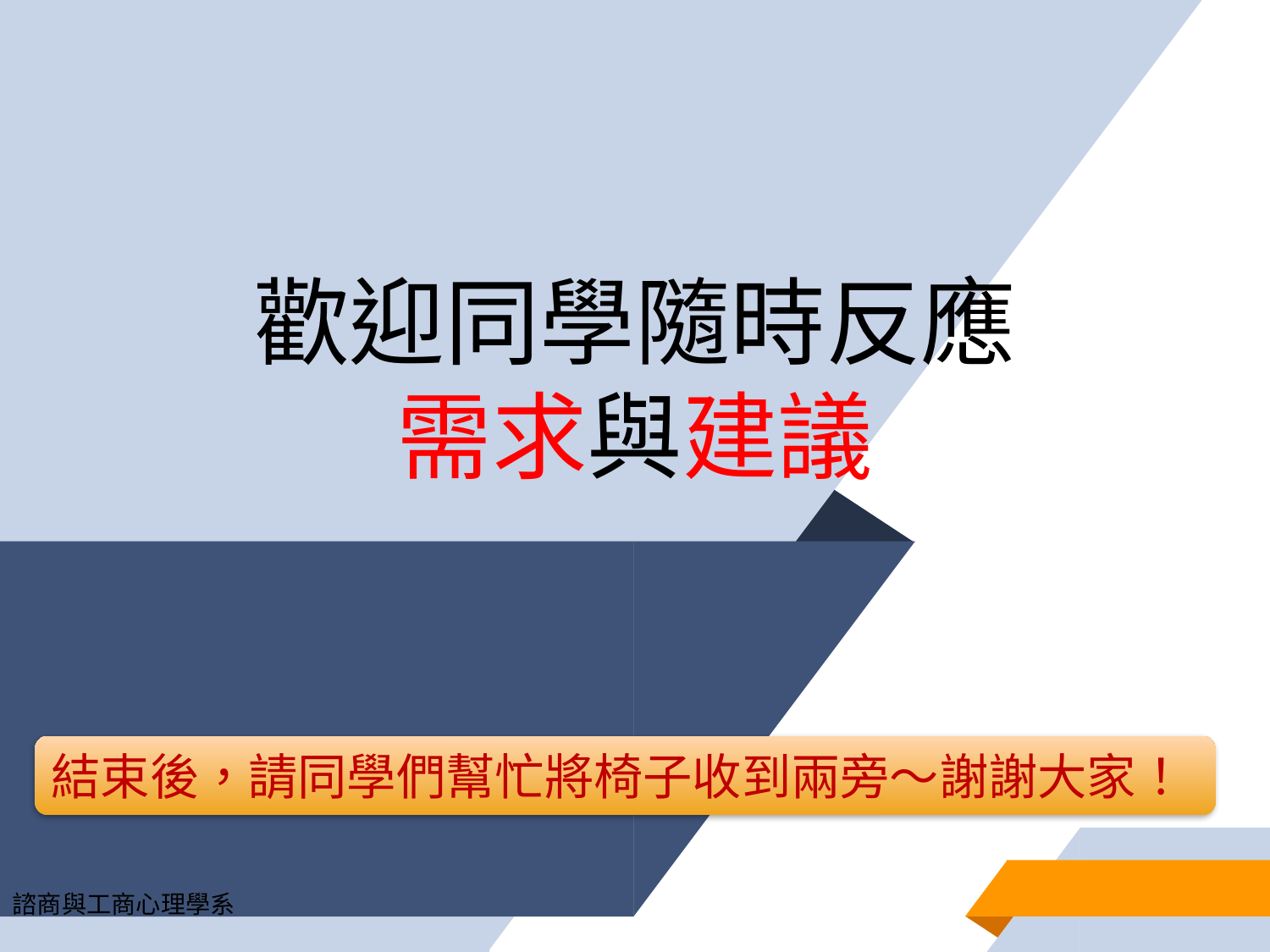

歡迎同學隨時反應
需求與建議
#

結束後，請同學們幫忙將椅子收到兩旁～謝謝大家！
諮商與工商心理學系